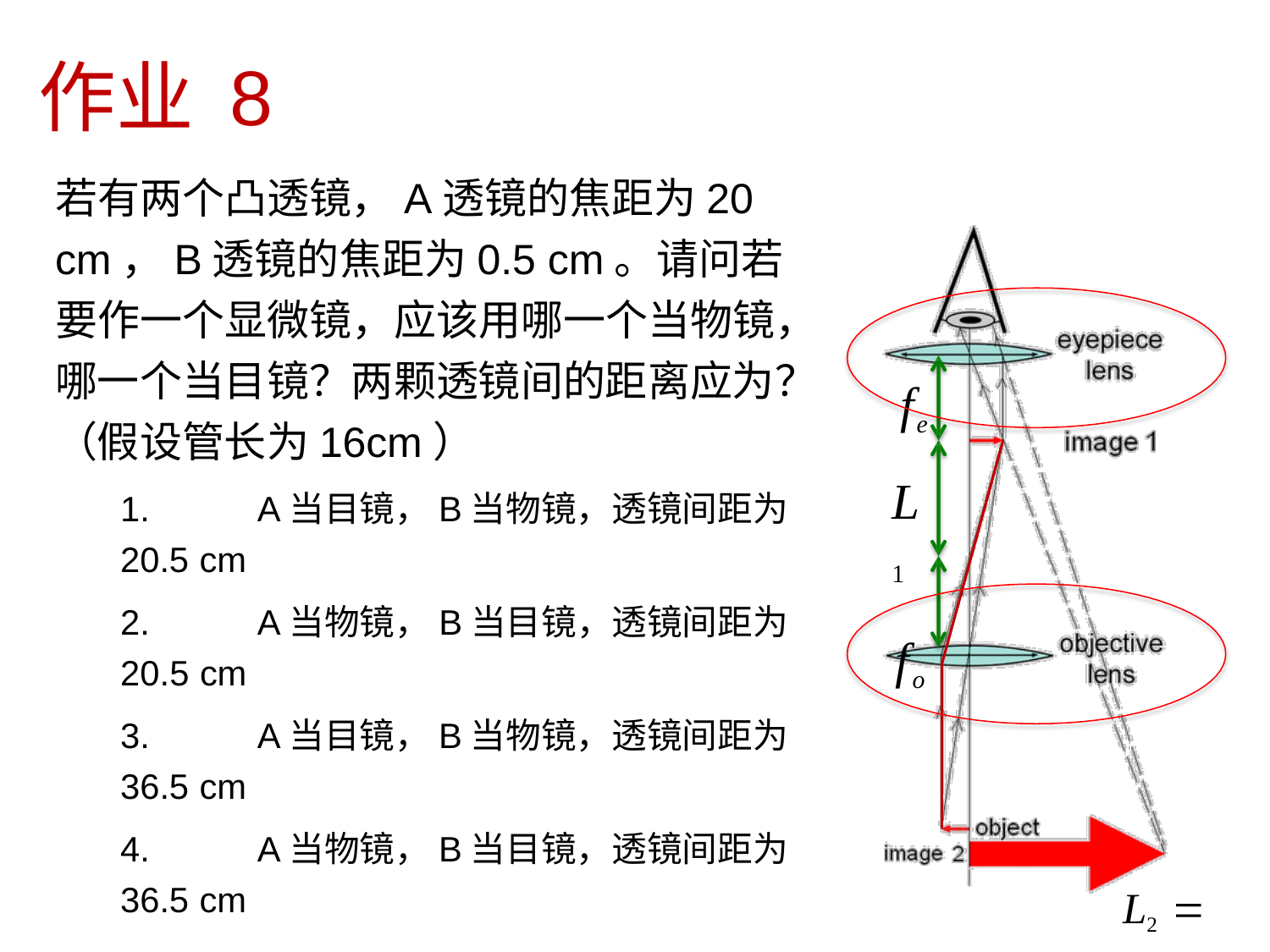

作业 8
若有两个凸透镜，A透镜的焦距为20 cm，B透镜的焦距为0.5 cm。请问若要作一个显微镜，应该用哪一个当物镜，哪一个当目镜？两颗透镜间的距离应为？（假设管长为16cm）
1.	A当目镜，B当物镜，透镜间距为20.5 cm
2.	A当物镜，B当目镜，透镜间距为20.5 cm
3.	A当目镜，B当物镜，透镜间距为36.5 cm
4.	A当物镜，B当目镜，透镜间距为36.5 cm

fe

L1
fo

L2  = ∞